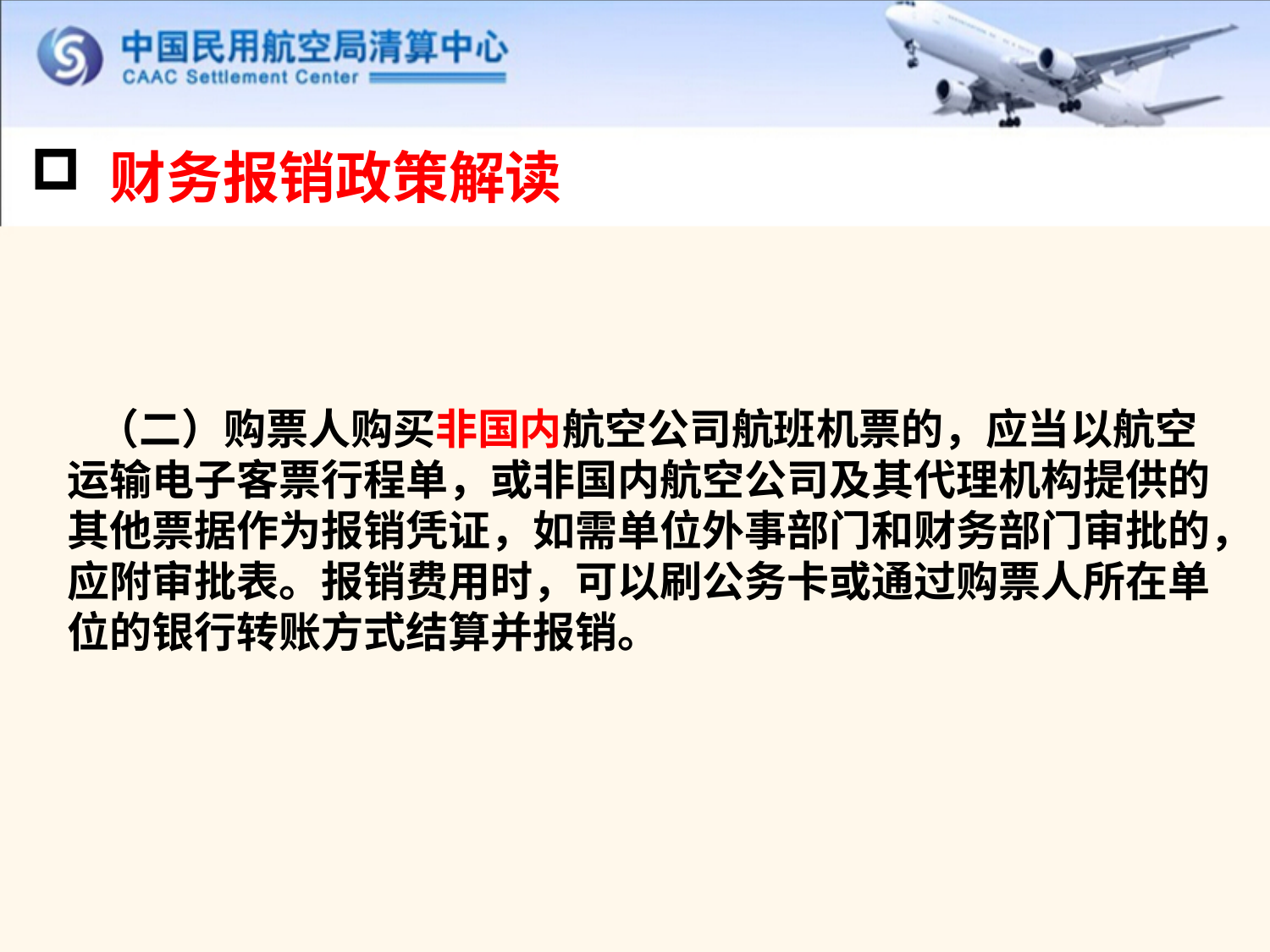

财务报销政策解读
   （二）购票人购买非国内航空公司航班机票的，应当以航空运输电子客票行程单，或非国内航空公司及其代理机构提供的其他票据作为报销凭证，如需单位外事部门和财务部门审批的，应附审批表。报销费用时，可以刷公务卡或通过购票人所在单位的银行转账方式结算并报销。